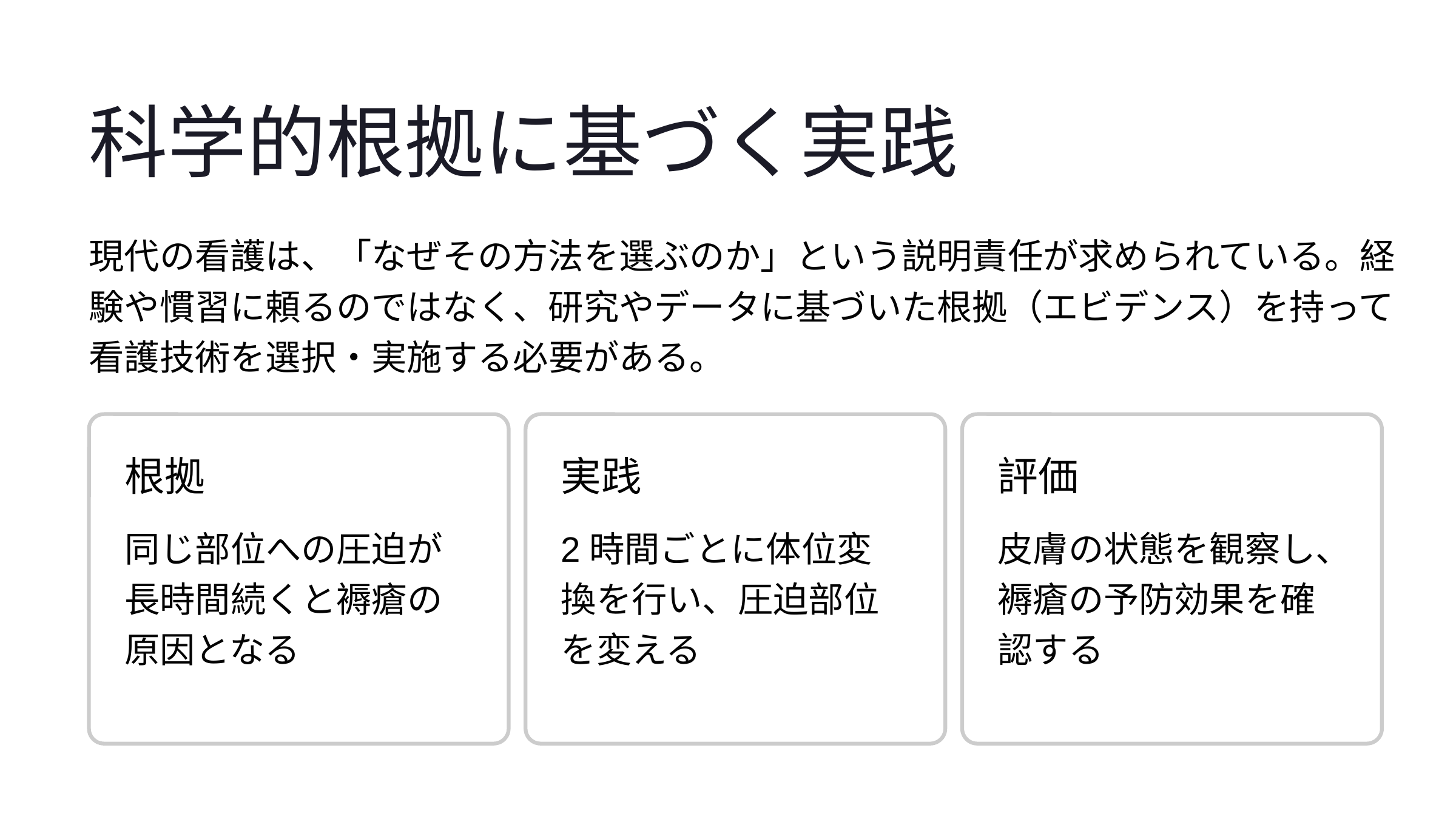

科学的根拠に基づく実践
現代の看護は、「なぜその方法を選ぶのか」という説明責任が求められている。経験や慣習に頼るのではなく、研究やデータに基づいた根拠（エビデンス）を持って看護技術を選択・実施する必要がある。

根拠
実践
評価
同じ部位への圧迫が長時間続くと褥瘡の原因となる
2時間ごとに体位変換を行い、圧迫部位を変える
皮膚の状態を観察し、褥瘡の予防効果を確認する